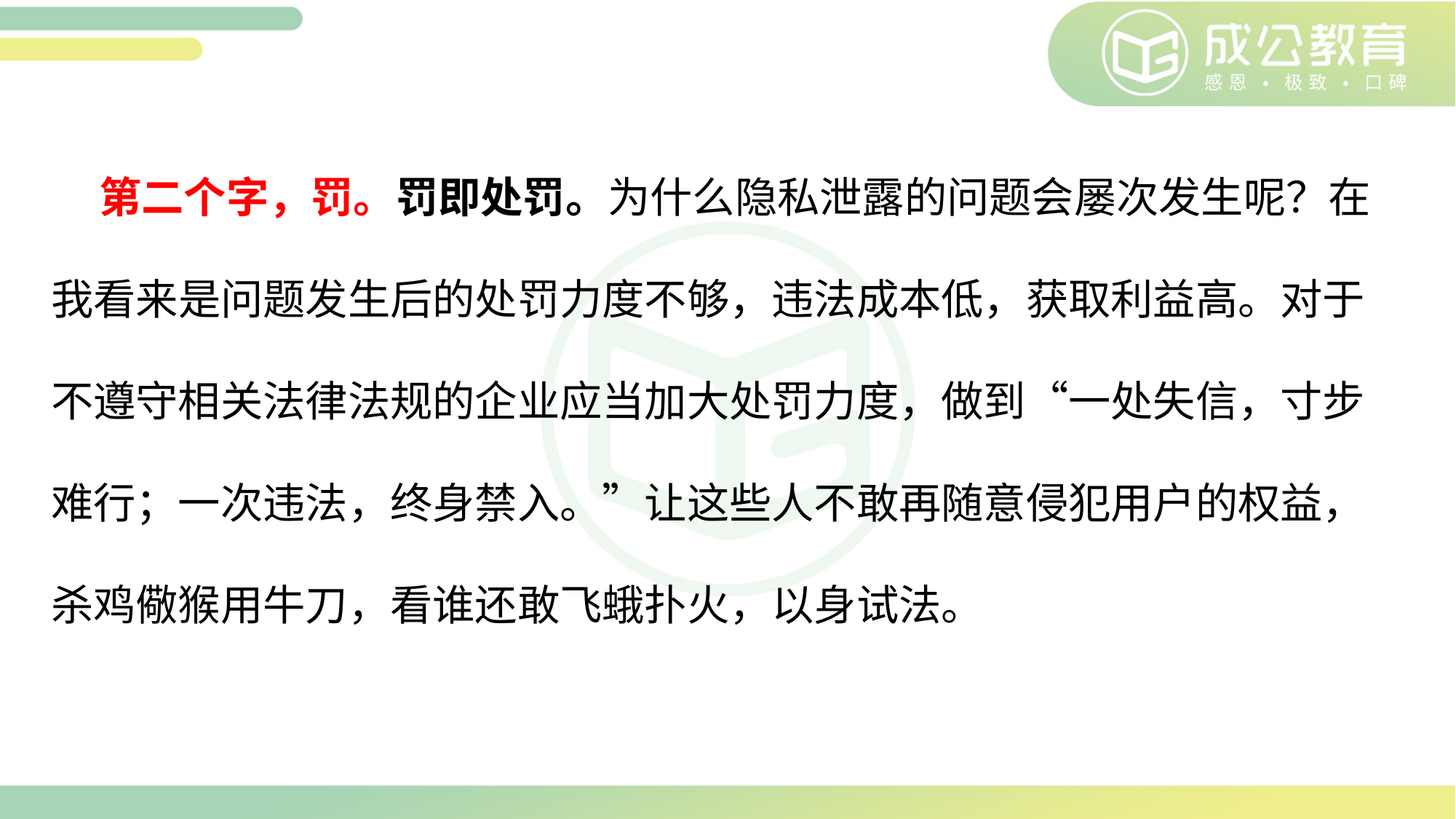

第二个字，罚。罚即处罚。为什么隐私泄露的问题会屡次发生呢？在我看来是问题发生后的处罚力度不够，违法成本低，获取利益高。对于不遵守相关法律法规的企业应当加大处罚力度，做到“一处失信，寸步难行；一次违法，终身禁入。”让这些人不敢再随意侵犯用户的权益，杀鸡儆猴用牛刀，看谁还敢飞蛾扑火，以身试法。